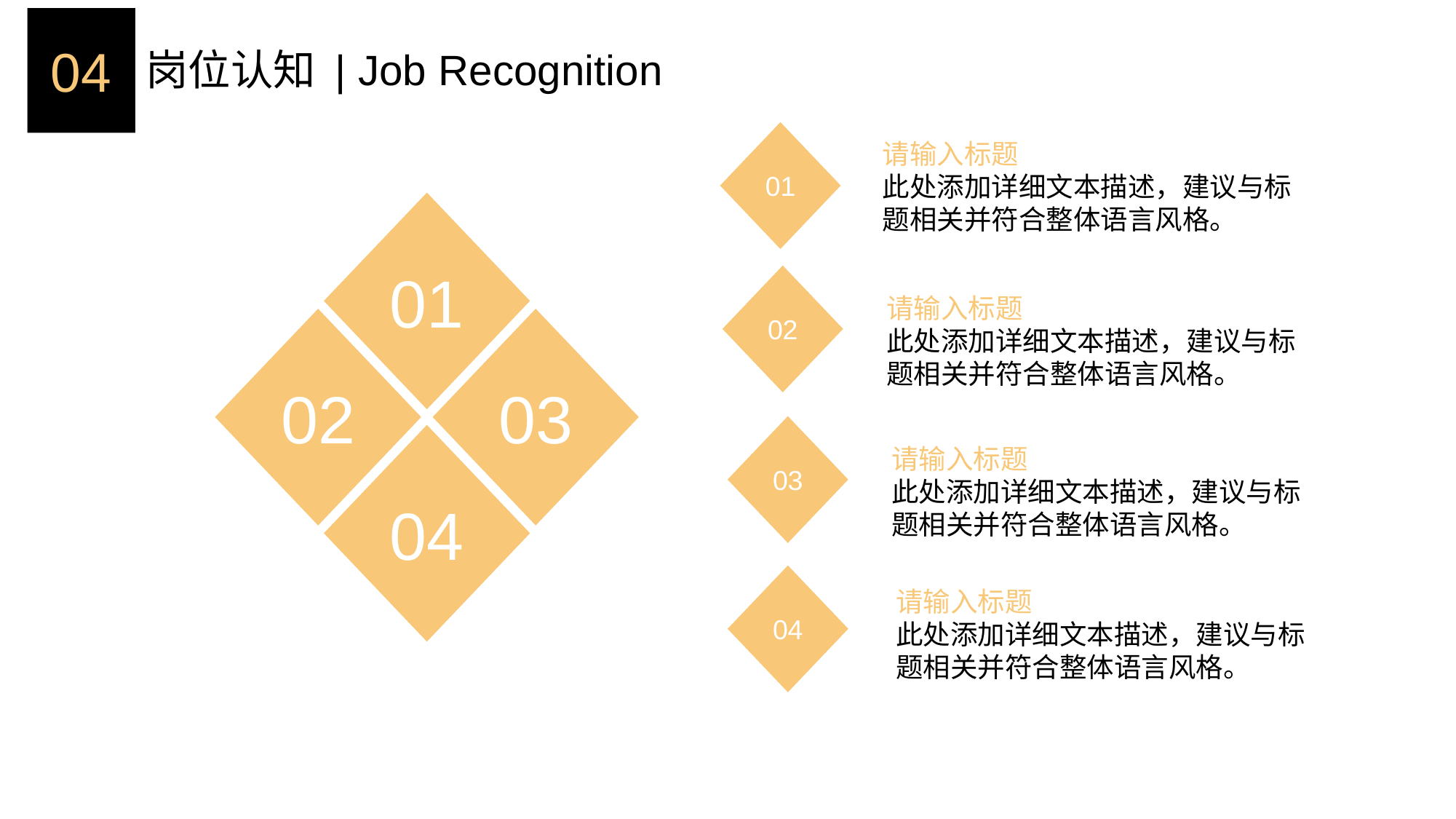

04
岗位认知 | Job Recognition
01
请输入标题
此处添加详细文本描述，建议与标题相关并符合整体语言风格。

01
02
请输入标题
此处添加详细文本描述，建议与标题相关并符合整体语言风格。

02
03
03
04
请输入标题
此处添加详细文本描述，建议与标题相关并符合整体语言风格。

04
请输入标题
此处添加详细文本描述，建议与标题相关并符合整体语言风格。